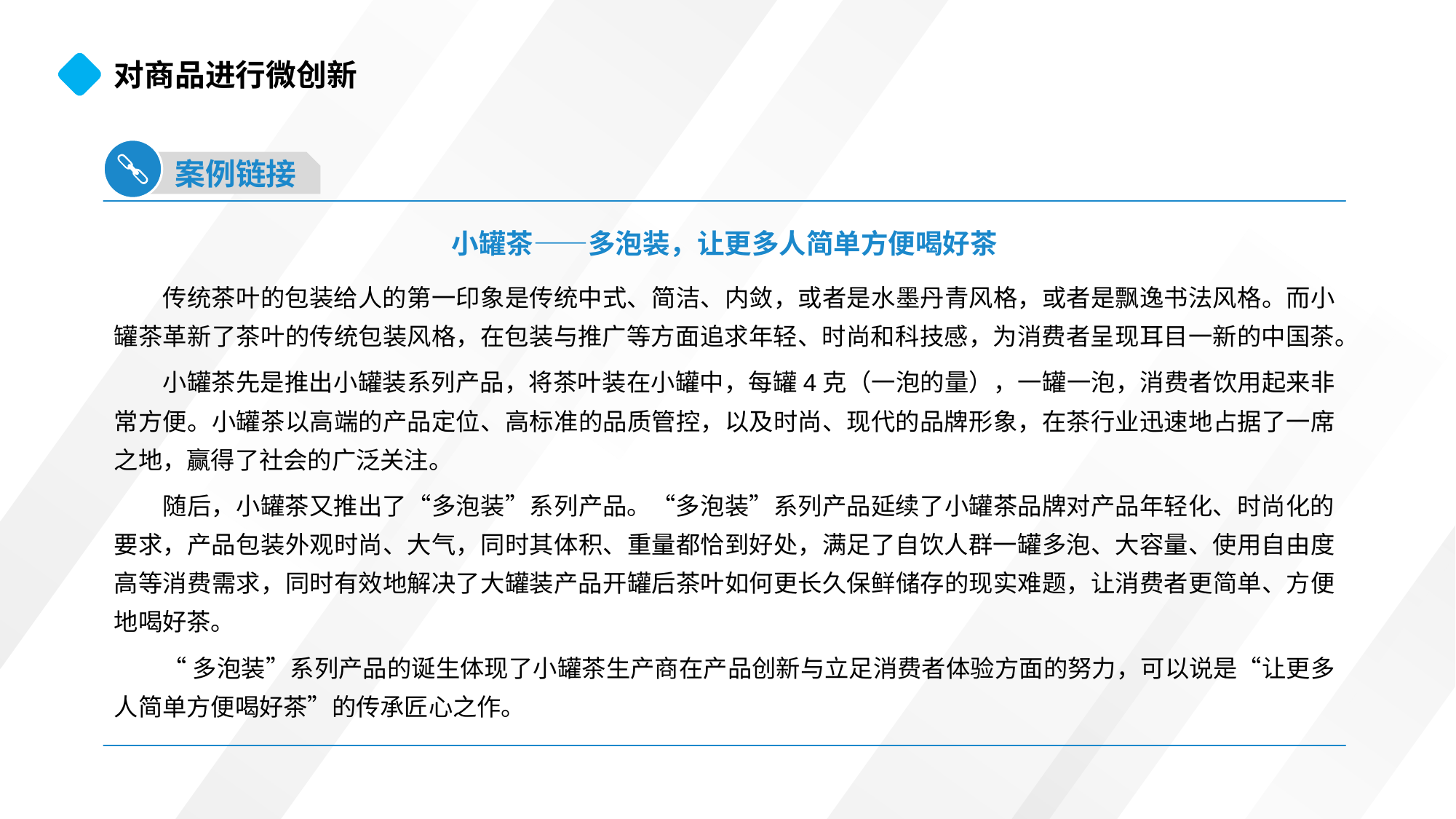

对商品进行微创新

案例链接

小罐茶——多泡装，让更多人简单方便喝好茶
传统茶叶的包装给人的第一印象是传统中式、简洁、内敛，或者是水墨丹青风格，或者是飘逸书法风格。而小罐茶革新了茶叶的传统包装风格，在包装与推广等方面追求年轻、时尚和科技感，为消费者呈现耳目一新的中国茶。
小罐茶先是推出小罐装系列产品，将茶叶装在小罐中，每罐4克（一泡的量），一罐一泡，消费者饮用起来非常方便。小罐茶以高端的产品定位、高标准的品质管控，以及时尚、现代的品牌形象，在茶行业迅速地占据了一席之地，赢得了社会的广泛关注。
随后，小罐茶又推出了“多泡装”系列产品。“多泡装”系列产品延续了小罐茶品牌对产品年轻化、时尚化的要求，产品包装外观时尚、大气，同时其体积、重量都恰到好处，满足了自饮人群一罐多泡、大容量、使用自由度高等消费需求，同时有效地解决了大罐装产品开罐后茶叶如何更长久保鲜储存的现实难题，让消费者更简单、方便地喝好茶。
“多泡装”系列产品的诞生体现了小罐茶生产商在产品创新与立足消费者体验方面的努力，可以说是“让更多人简单方便喝好茶”的传承匠心之作。